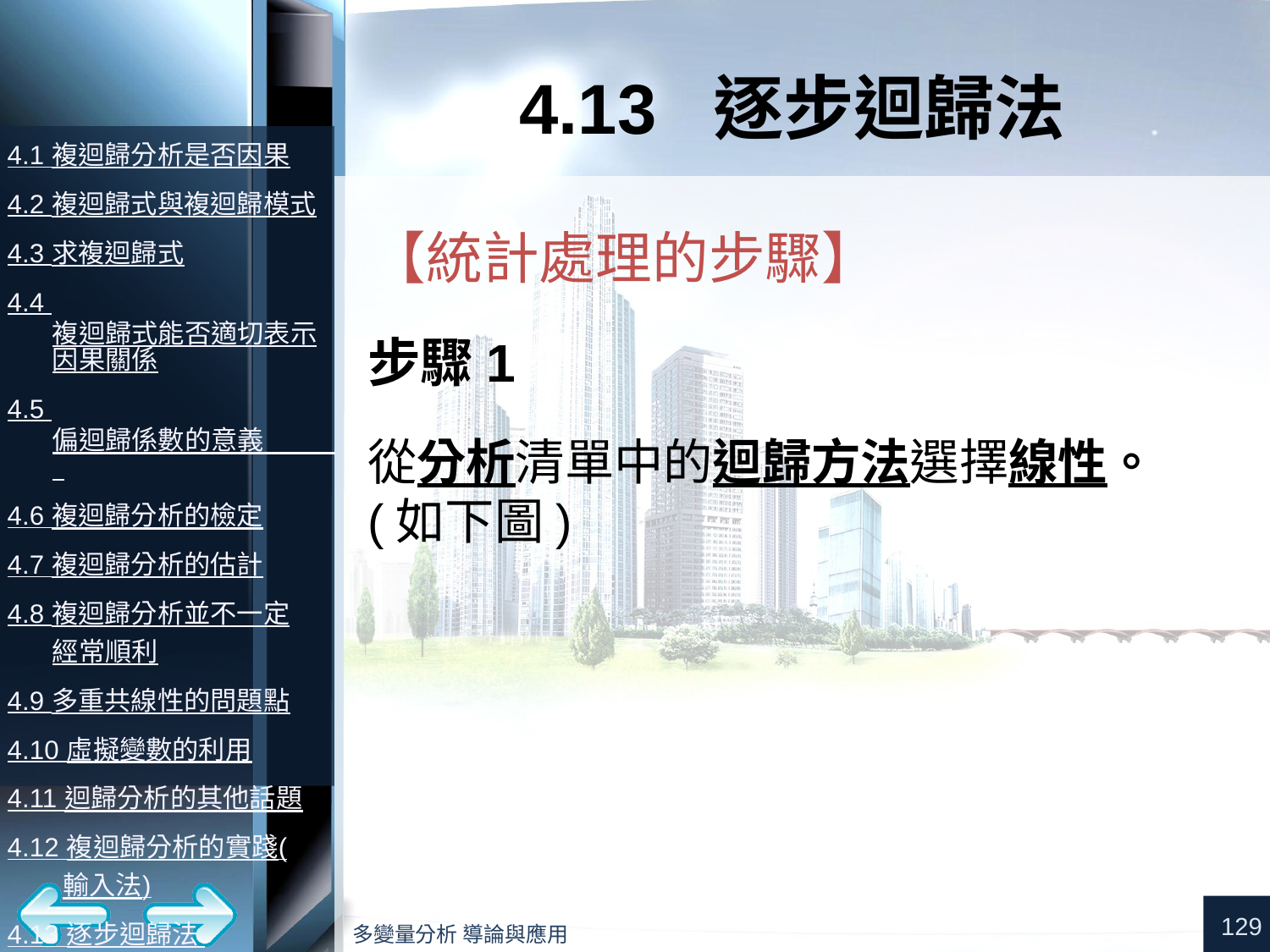

# 4.13  逐步迴歸法
【統計處理的步驟】
步驟1

從分析清單中的迴歸方法選擇線性。
(如下圖)
129
多變量分析 導論與應用